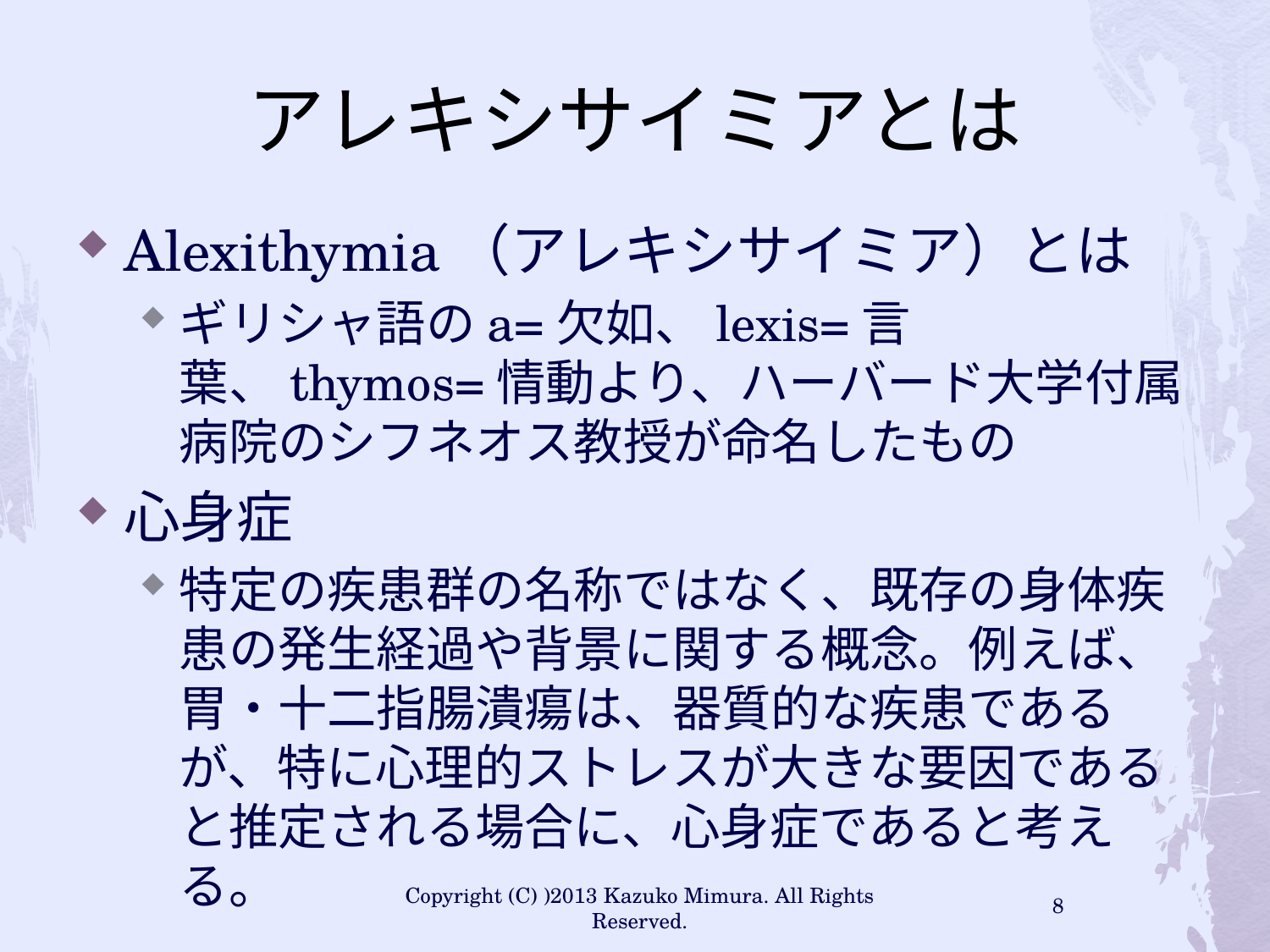

# アレキシサイミアとは
Alexithymia（アレキシサイミア）とは
ギリシャ語のa=欠如、lexis=言葉、thymos=情動より、ハーバード大学付属病院のシフネオス教授が命名したもの
心身症
特定の疾患群の名称ではなく、既存の身体疾患の発生経過や背景に関する概念。例えば、胃・十二指腸潰瘍は、器質的な疾患であるが、特に心理的ストレスが大きな要因であると推定される場合に、心身症であると考える。
Copyright (C) )2013 Kazuko Mimura. All Rights Reserved.
8